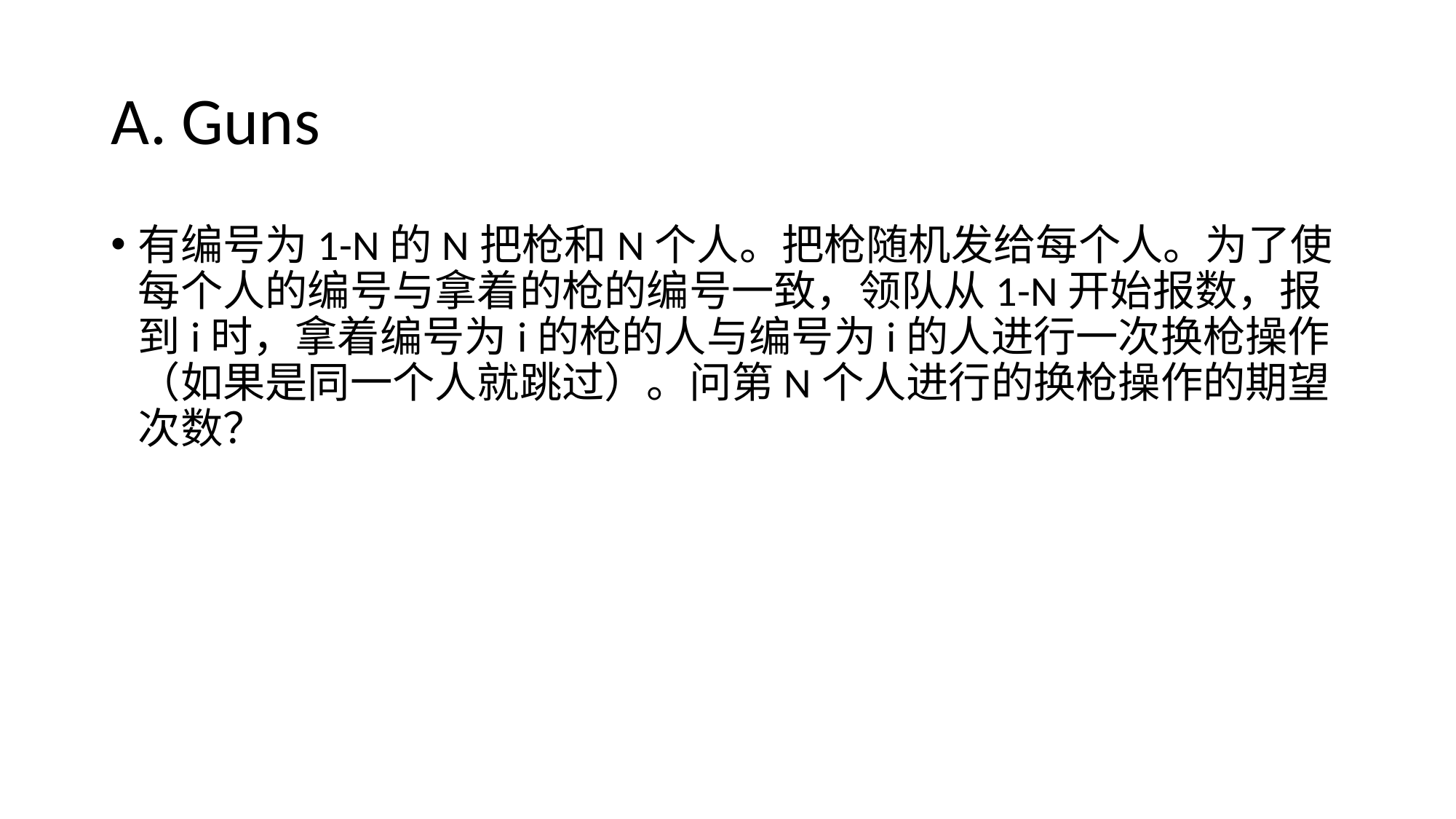

# A. Guns
有编号为1-N的N把枪和N个人。把枪随机发给每个人。为了使每个人的编号与拿着的枪的编号一致，领队从1-N开始报数，报到i时，拿着编号为i的枪的人与编号为i的人进行一次换枪操作（如果是同一个人就跳过）。问第N个人进行的换枪操作的期望次数？